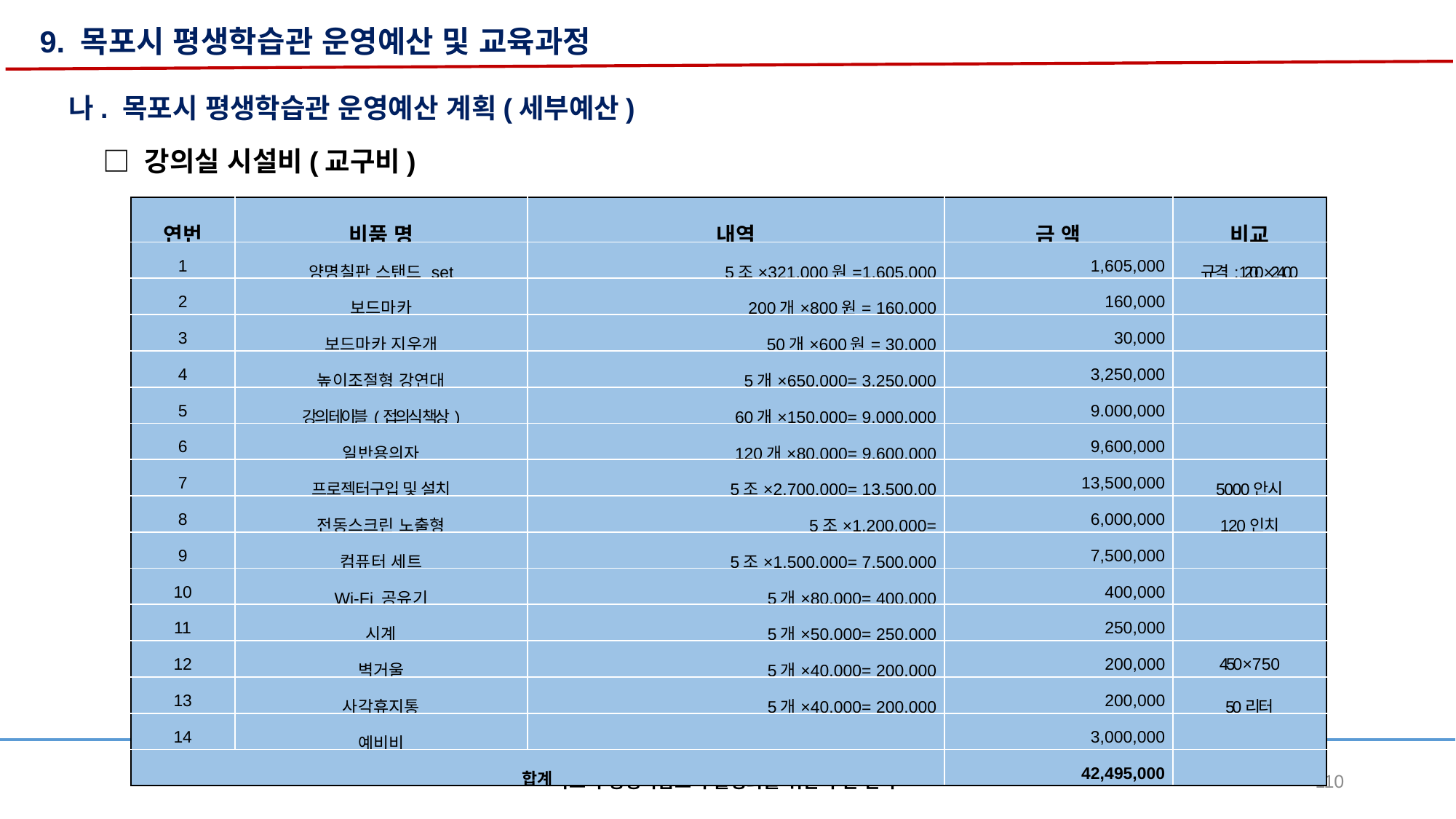

9. 목포시 평생학습관 운영예산 및 교육과정
나. 목포시 평생학습관 운영예산 계획(세부예산)
□ 강의실 시설비(교구비)
| 연번 | 비품 명 | 내역 | 금 액 | 비교 |
| --- | --- | --- | --- | --- |
| 1 | 양명칠판 스탠드 set | 5조×321,000원=1,605,000 | 1,605,000 | 규격:1200×2400 |
| 2 | 보드마카 | 200개×800원= 160,000 | 160,000 |  |
| 3 | 보드마카 지우개 | 50개×600원= 30,000 | 30,000 |  |
| 4 | 높이조절형 강연대 | 5개×650,000= 3,250,000 | 3,250,000 |  |
| 5 | 강의 테이블(접의식 책상) | 60개×150,000= 9,000,000 | 9.000,000 |  |
| 6 | 일반용의자 | 120개×80,000= 9,600,000 | 9,600,000 |  |
| 7 | 프로젝터구입 및 설치 | 5조×2,700,000= 13,500,00 | 13,500,000 | 5000안시 |
| 8 | 전동스크린 노출형 | 5조×1,200,000= | 6,000,000 | 120인치 |
| 9 | 컴퓨터 세트 | 5조×1,500,000= 7,500,000 | 7,500,000 |  |
| 10 | Wi-Fi 공유기 | 5개×80,000= 400,000 | 400,000 |  |
| 11 | 시계 | 5개×50,000= 250,000 | 250,000 |  |
| 12 | 벽거울 | 5개×40,000= 200,000 | 200,000 | 450×750 |
| 13 | 사각휴지통 | 5개×40,000= 200,000 | 200,000 | 50리터 |
| 14 | 예비비 |  | 3,000,000 |  |
| 합계 |  |  | 42,495,000 |  |
목포시 평생학습도시 활성화를 위한 추진 전략
110